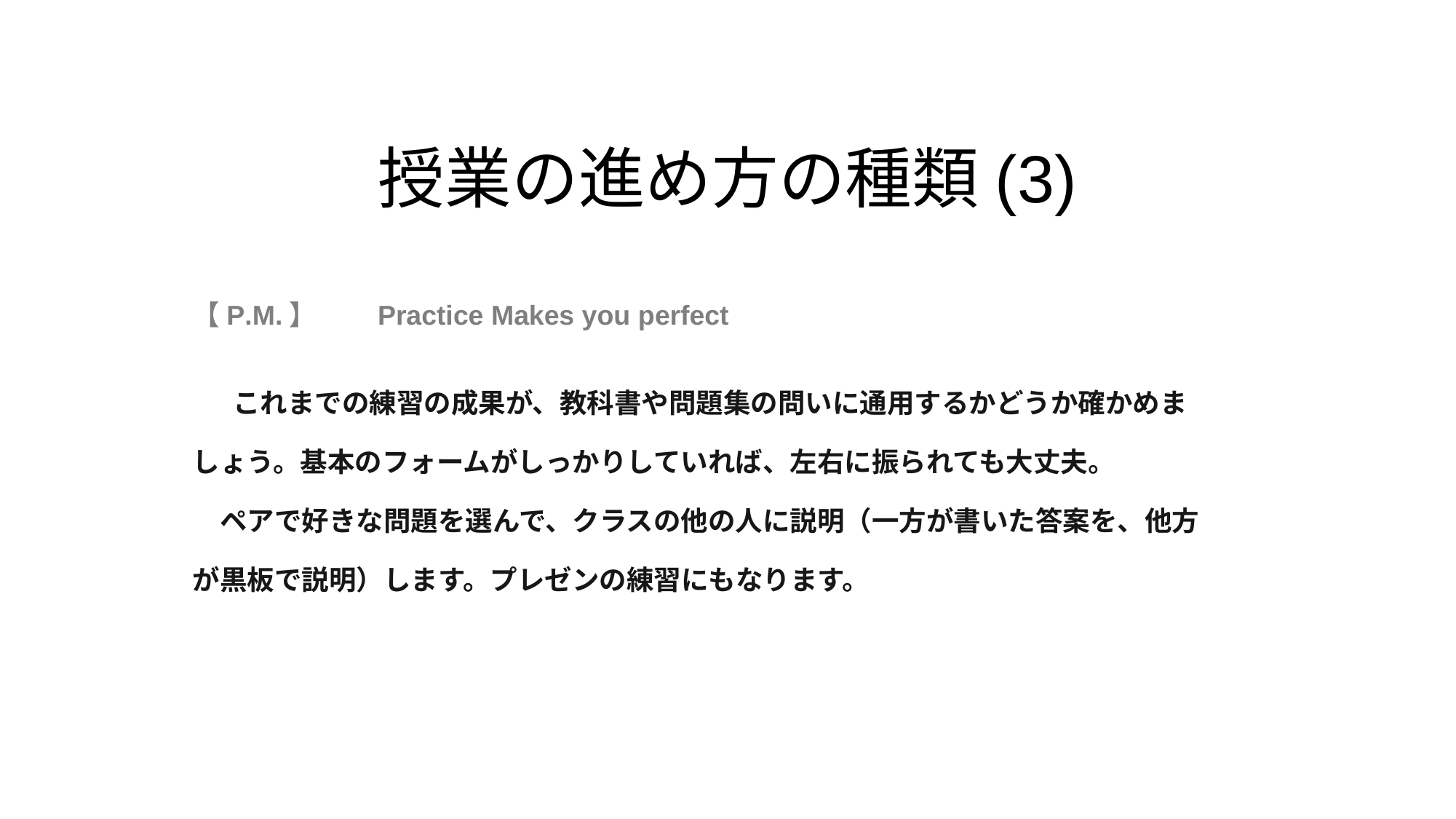

# 授業の進め方の種類(3)
【L．Q．】
【P.M.】　　Practice Makes you perfect

 　これまでの練習の成果が、教科書や問題集の問いに通用するかどうか確かめま

しょう。基本のフォームがしっかりしていれば、左右に振られても大丈夫。

　ペアで好きな問題を選んで、クラスの他の人に説明（一方が書いた答案を、他方

が黒板で説明）します。プレゼンの練習にもなります。